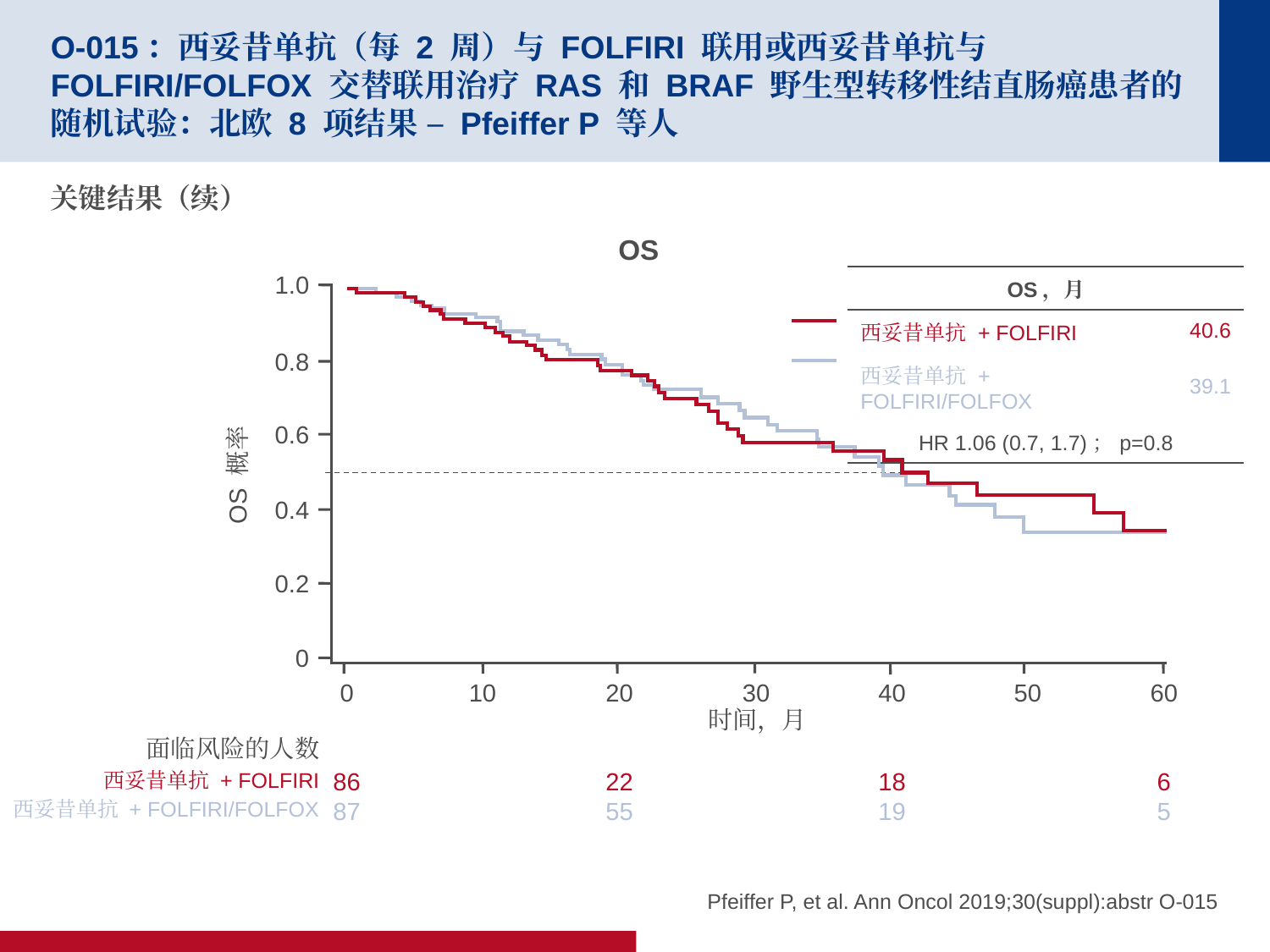

# O-015：西妥昔单抗（每 2 周）与 FOLFIRI 联用或西妥昔单抗与 FOLFIRI/FOLFOX 交替联用治疗 RAS 和 BRAF 野生型转移性结直肠癌患者的随机试验：北欧 8 项结果 – Pfeiffer P 等人
关键结果（续）

OS
1.0

0.8

0.6

OS 概率
0.4

0.2

0

0

86
87

20

22
55

10

30

50

40

18
19
60

6
5
时间，月

| OS，月 |  |
| --- | --- |
| 西妥昔单抗 + FOLFIRI | 40.6 |
| 西妥昔单抗 + FOLFIRI/FOLFOX | 39.1 |
| HR 1.06 (0.7, 1.7)；p=0.8 |  |
面临风险的人数
西妥昔单抗 + FOLFIRI
西妥昔单抗 + FOLFIRI/FOLFOX
Pfeiffer P, et al. Ann Oncol 2019;30(suppl):abstr O-015